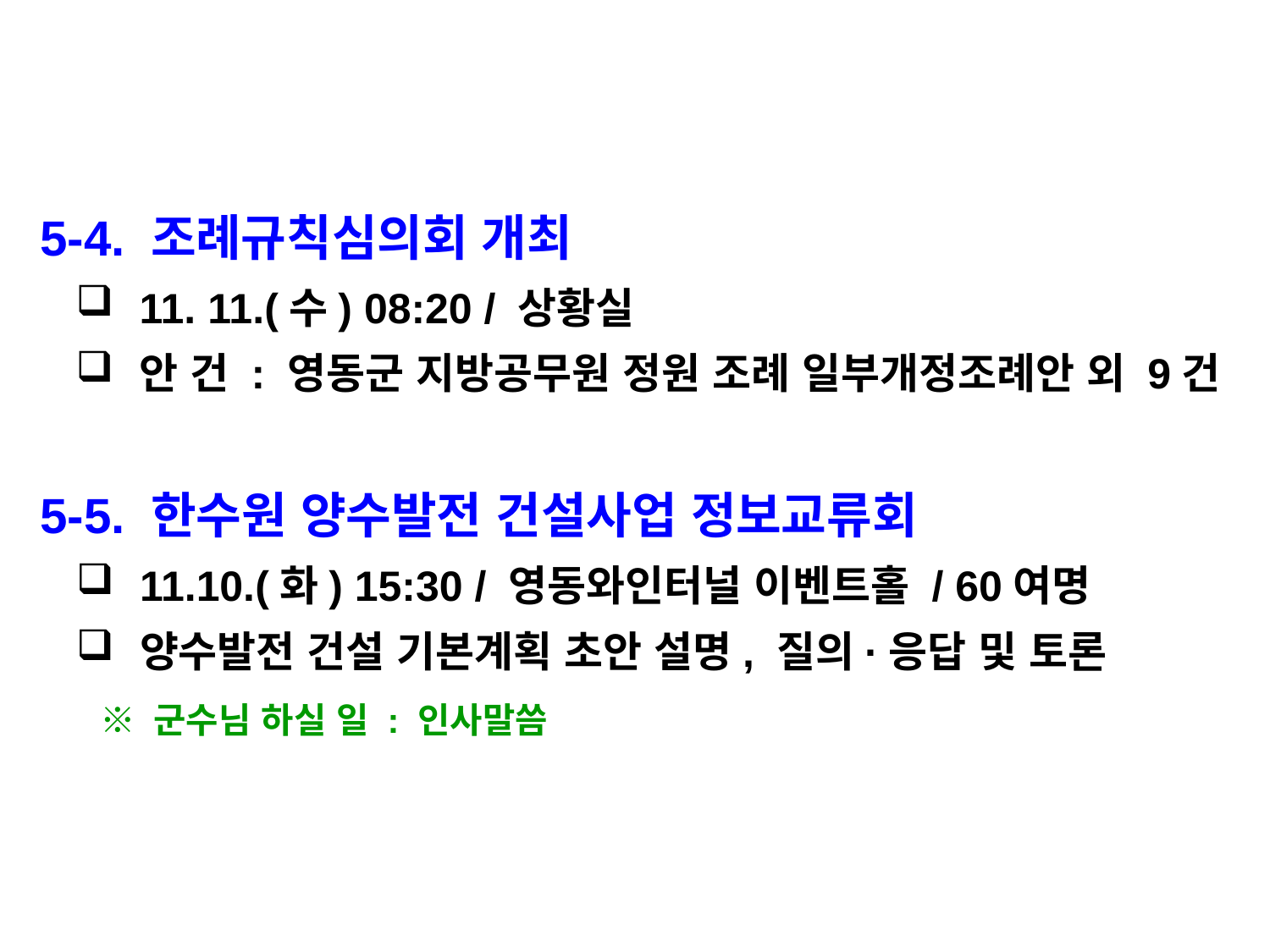

5-4. 조례규칙심의회 개최
11. 11.(수) 08:20 / 상황실
안 건 : 영동군 지방공무원 정원 조례 일부개정조례안 외 9건
  5-5. 한수원 양수발전 건설사업 정보교류회
11.10.(화) 15:30 / 영동와인터널 이벤트홀 / 60여명
양수발전 건설 기본계획 초안 설명, 질의·응답 및 토론
  ※ 군수님 하실 일 : 인사말씀